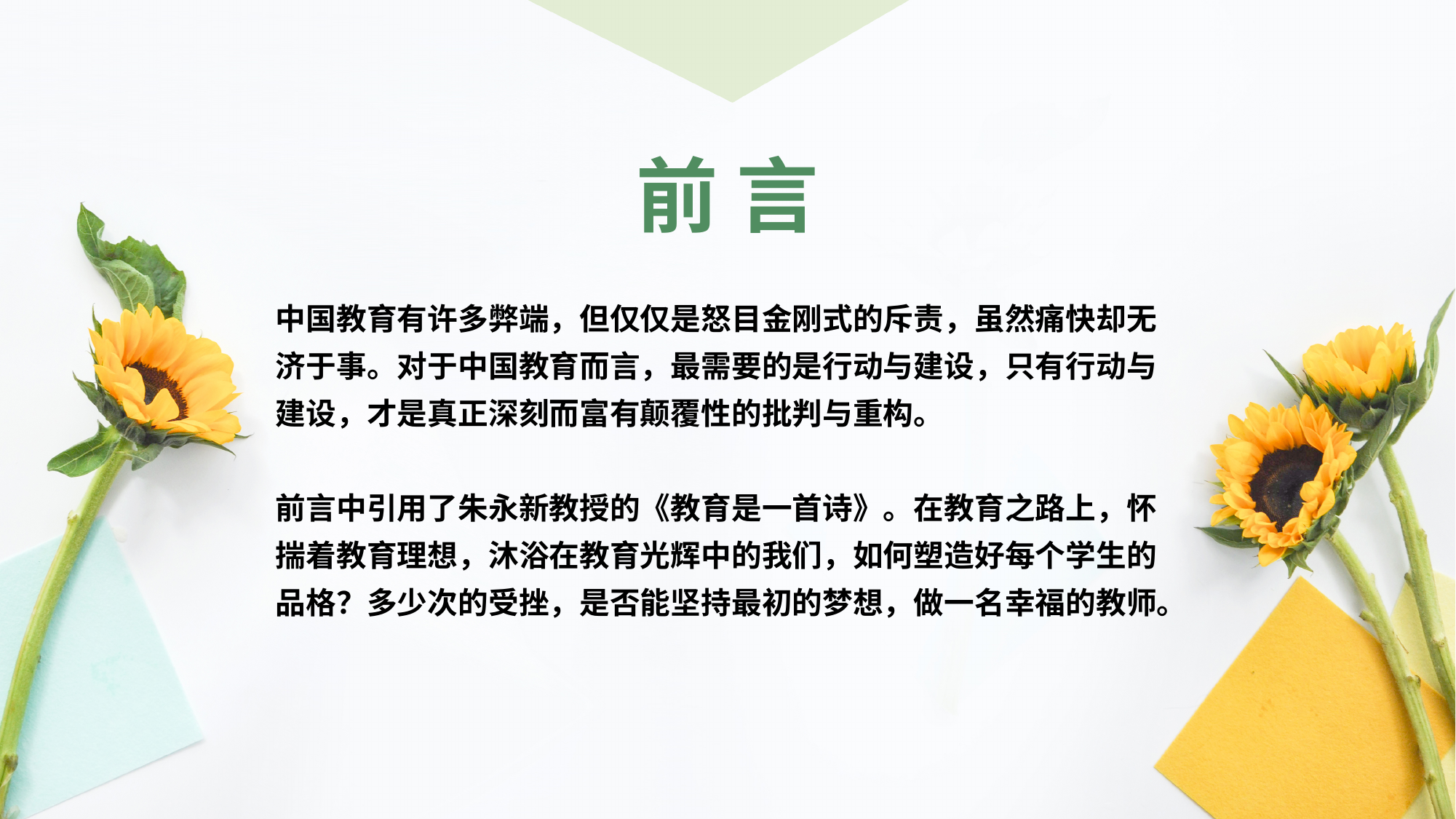

前 言
中国教育有许多弊端，但仅仅是怒目金刚式的斥责，虽然痛快却无济于事。对于中国教育而言，最需要的是行动与建设，只有行动与建设，才是真正深刻而富有颠覆性的批判与重构。

前言中引用了朱永新教授的《教育是一首诗》。在教育之路上，怀揣着教育理想，沐浴在教育光辉中的我们，如何塑造好每个学生的品格？多少次的受挫，是否能坚持最初的梦想，做一名幸福的教师。